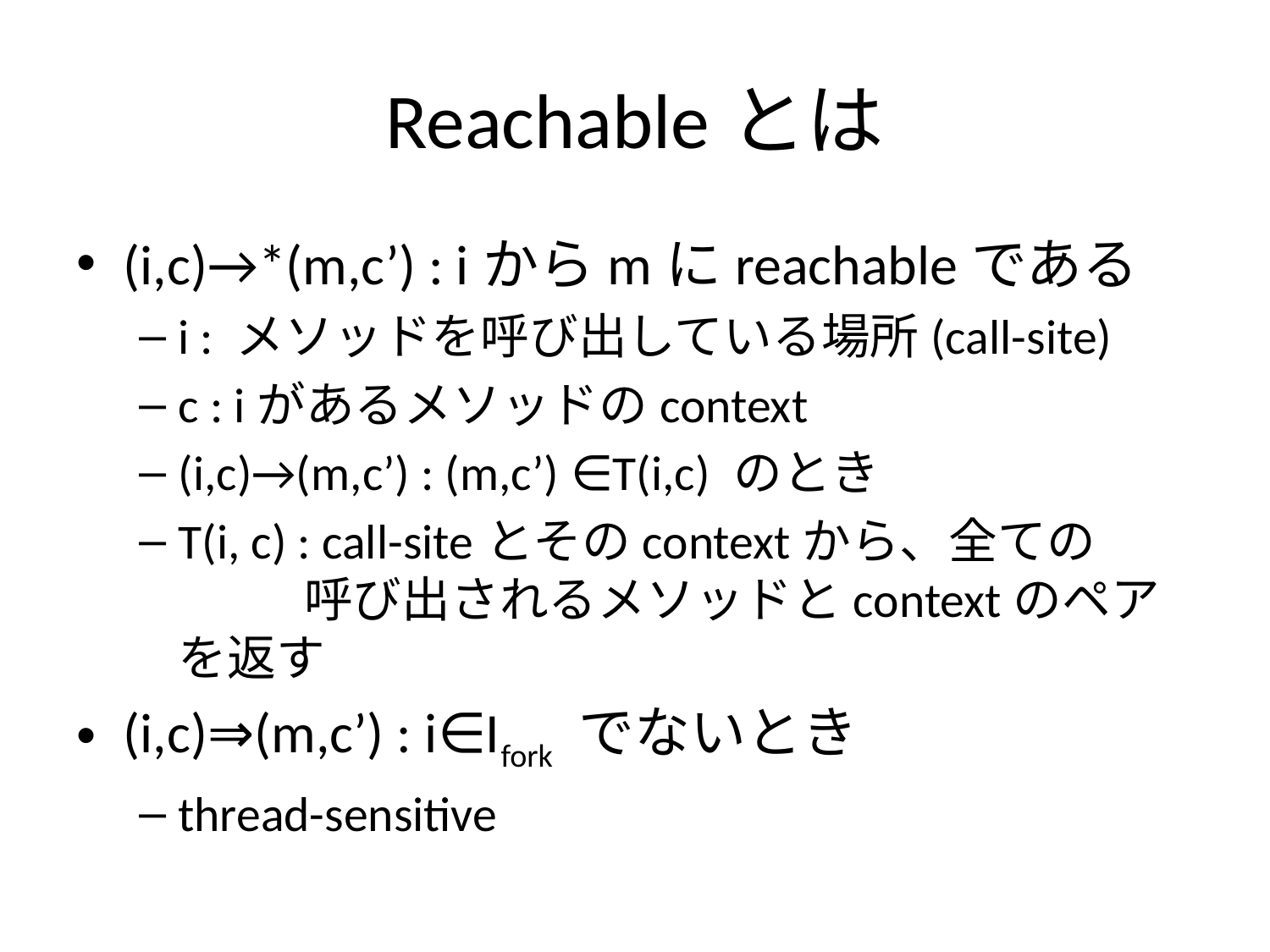

# Reachableとは
(i,c)→*(m,c’) : iからmにreachableである
i : メソッドを呼び出している場所(call-site)
c : iがあるメソッドのcontext
(i,c)→(m,c’) : (m,c’) ∈T(i,c) のとき
T(i, c) : call-siteとそのcontextから、全ての
	呼び出されるメソッドとcontextのペアを返す
(i,c)⇒(m,c’) : i∈Ifork でないとき
thread-sensitive